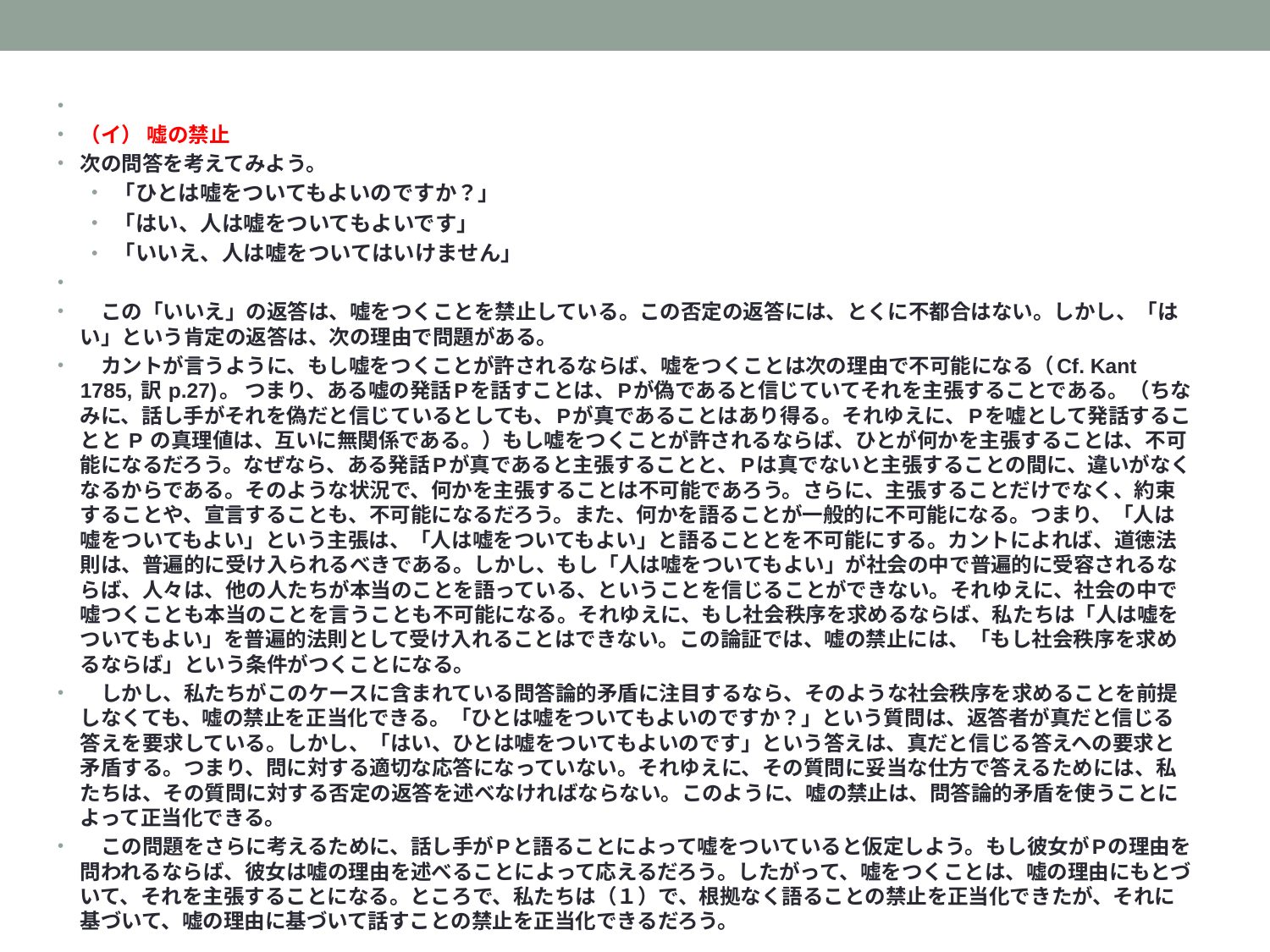

（イ） 嘘の禁止
次の問答を考えてみよう。
「ひとは嘘をついてもよいのですか？」
「はい、人は嘘をついてもよいです」
「いいえ、人は嘘をついてはいけません」

　この「いいえ」の返答は、嘘をつくことを禁止している。この否定の返答には、とくに不都合はない。しかし、「はい」という肯定の返答は、次の理由で問題がある。
　カントが言うように、もし嘘をつくことが許されるならば、嘘をつくことは次の理由で不可能になる（Cf. Kant 1785, 訳 p.27)。 つまり、ある嘘の発話Pを話すことは、Pが偽であると信じていてそれを主張することである。（ちなみに、話し手がそれを偽だと信じているとしても、Pが真であることはあり得る。それゆえに、Pを嘘として発話することと P の真理値は、互いに無関係である。）もし嘘をつくことが許されるならば、ひとが何かを主張することは、不可能になるだろう。なぜなら、ある発話Pが真であると主張することと、Pは真でないと主張することの間に、違いがなくなるからである。そのような状況で、何かを主張することは不可能であろう。さらに、主張することだけでなく、約束することや、宣言することも、不可能になるだろう。また、何かを語ることが一般的に不可能になる。つまり、「人は嘘をついてもよい」という主張は、「人は嘘をついてもよい」と語ることとを不可能にする。カントによれば、道徳法則は、普遍的に受け入られるべきである。しかし、もし「人は嘘をついてもよい」が社会の中で普遍的に受容されるならば、人々は、他の人たちが本当のことを語っている、ということを信じることができない。それゆえに、社会の中で嘘つくことも本当のことを言うことも不可能になる。それゆえに、もし社会秩序を求めるならば、私たちは「人は嘘をついてもよい」を普遍的法則として受け入れることはできない。この論証では、嘘の禁止には、「もし社会秩序を求めるならば」という条件がつくことになる。
　しかし、私たちがこのケースに含まれている問答論的矛盾に注目するなら、そのような社会秩序を求めることを前提しなくても、嘘の禁止を正当化できる。「ひとは嘘をついてもよいのですか？」という質問は、返答者が真だと信じる答えを要求している。しかし、「はい、ひとは嘘をついてもよいのです」という答えは、真だと信じる答えへの要求と矛盾する。つまり、問に対する適切な応答になっていない。それゆえに、その質問に妥当な仕方で答えるためには、私たちは、その質問に対する否定の返答を述べなければならない。このように、嘘の禁止は、問答論的矛盾を使うことによって正当化できる。
　この問題をさらに考えるために、話し手がPと語ることによって嘘をついていると仮定しよう。もし彼女がPの理由を問われるならば、彼女は嘘の理由を述べることによって応えるだろう。したがって、嘘をつくことは、嘘の理由にもとづいて、それを主張することになる。ところで、私たちは（１）で、根拠なく語ることの禁止を正当化できたが、それに基づいて、嘘の理由に基づいて話すことの禁止を正当化できるだろう。